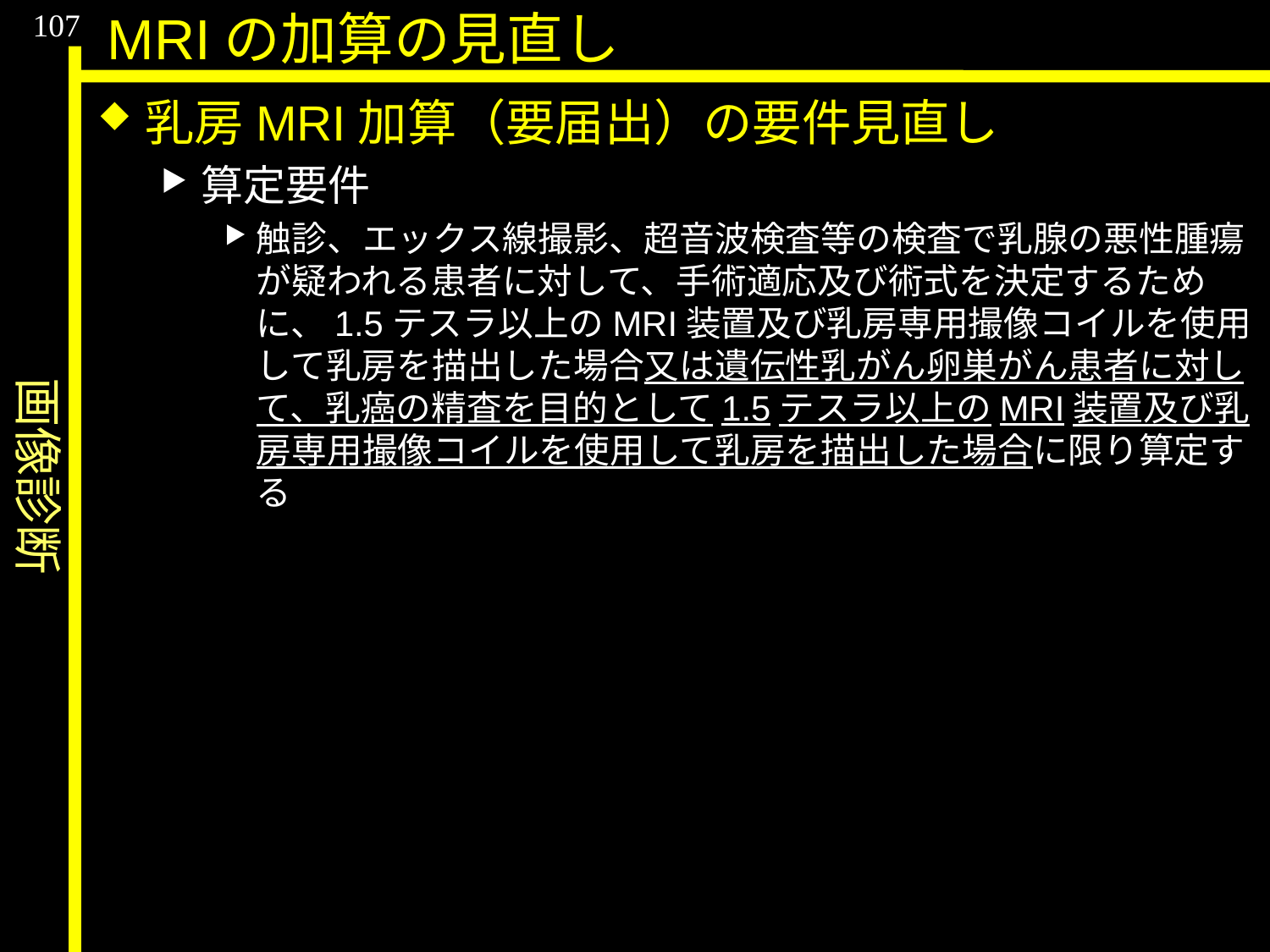

画像診断
107
MRIの加算の見直し

乳房MRI加算（要届出）の要件見直し
算定要件
触診、エックス線撮影、超音波検査等の検査で乳腺の悪性腫瘍が疑われる患者に対して、手術適応及び術式を決定するために、1.5テスラ以上のMRI装置及び乳房専用撮像コイルを使用して乳房を描出した場合又は遺伝性乳がん卵巣がん患者に対して、乳癌の精査を目的として1.5テスラ以上のMRI装置及び乳房専用撮像コイルを使用して乳房を描出した場合に限り算定する